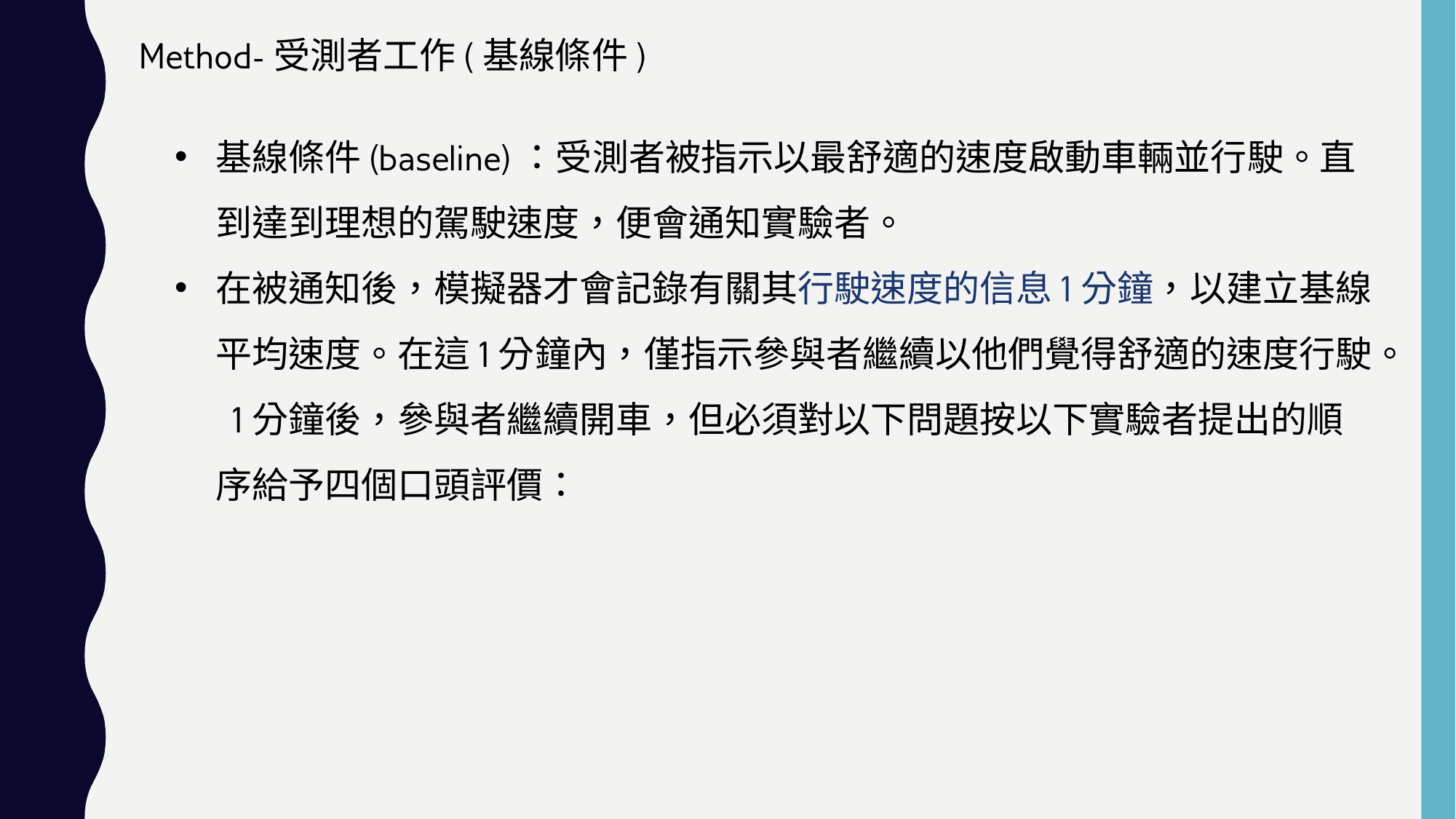

Method-受測者工作(基線條件)
基線條件(baseline)：受測者被指示以最舒適的速度啟動車輛並行駛。直到達到理想的駕駛速度，便會通知實驗者。
在被通知後，模擬器才會記錄有關其行駛速度的信息1分鐘，以建立基線平均速度。在這1分鐘內，僅指示參與者繼續以他們覺得舒適的速度行駛。 1分鐘後，參與者繼續開車，但必須對以下問題按以下實驗者提出的順序給予四個口頭評價：